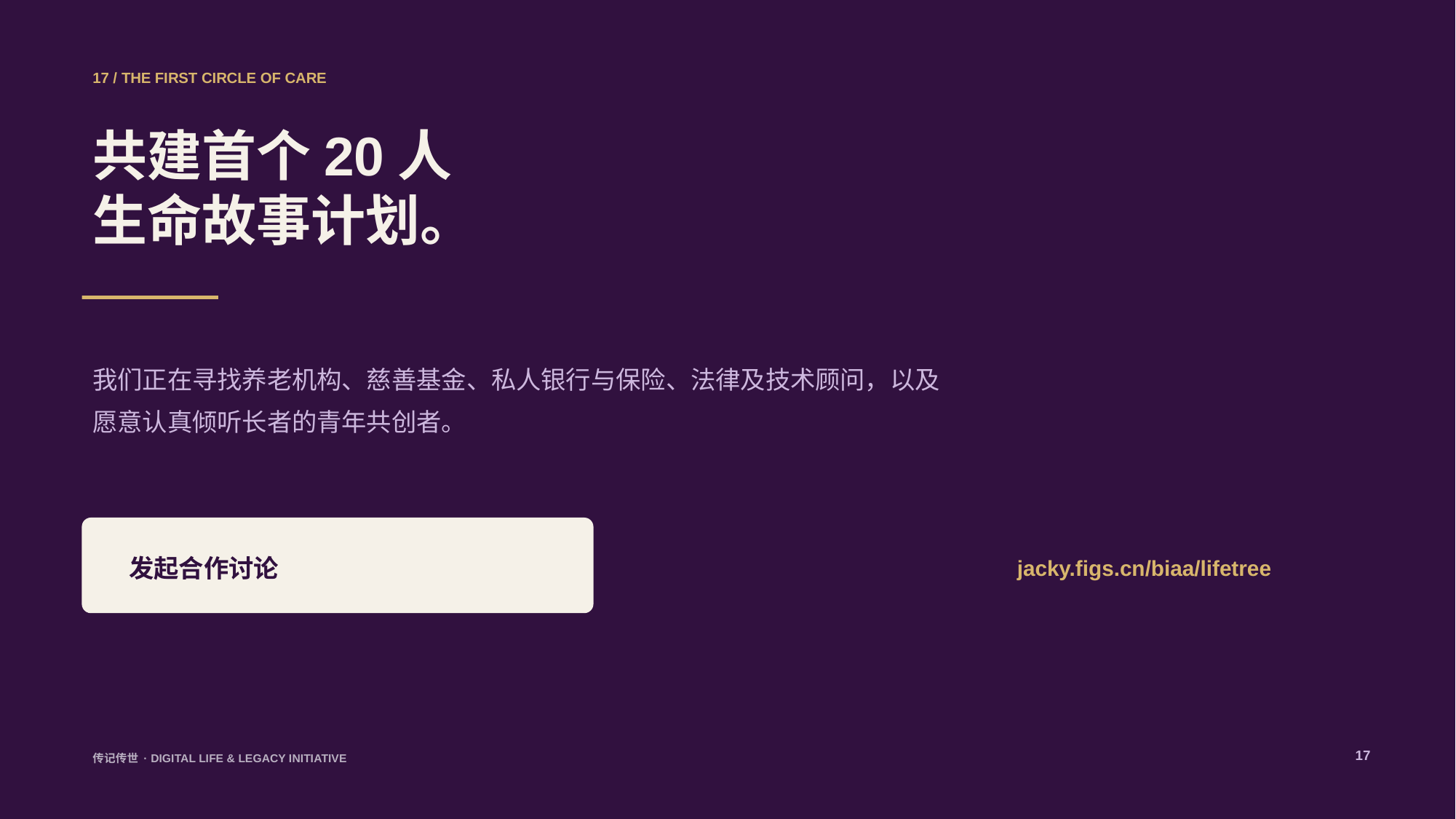

17 / THE FIRST CIRCLE OF CARE
共建首个20人
生命故事计划。

我们正在寻找养老机构、慈善基金、私人银行与保险、法律及技术顾问，以及愿意认真倾听长者的青年共创者。

发起合作讨论
jacky.figs.cn/biaa/lifetree
17
传记传世 · DIGITAL LIFE & LEGACY INITIATIVE